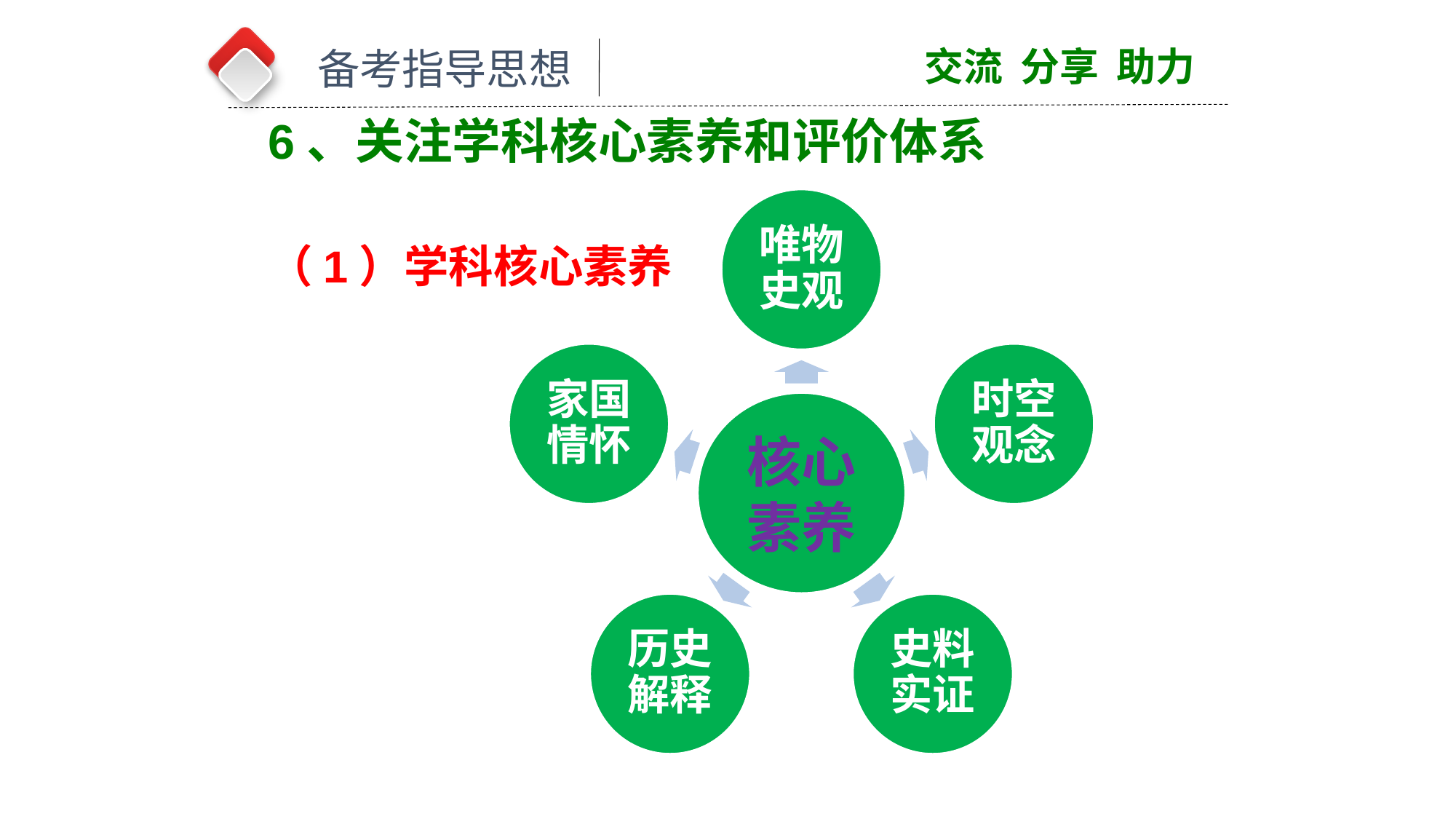

交流  分享  助力
备考指导思想

6、关注学科核心素养和评价体系
核心素养

唯物史观

时空观念

史料实证

历史解释

家国情怀
（1）学科核心素养